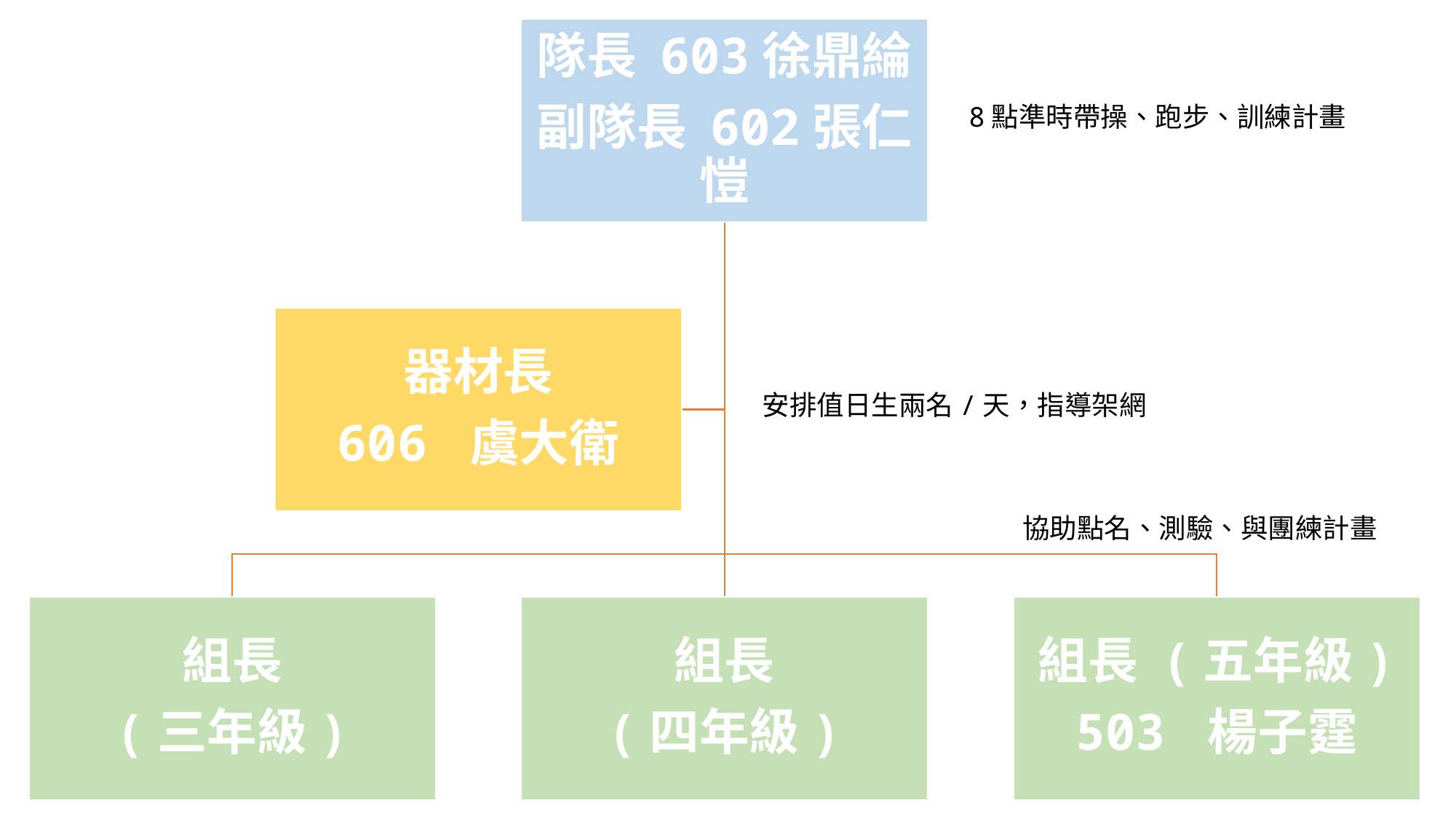

隊長 603徐鼎綸
副隊長 602張仁愷
組長
(三年級)
組長
(四年級)
組長 (五年級)
503 楊子霆
器材長
606 虞大衛
8點準時帶操、跑步、訓練計畫
安排值日生兩名/天，指導架網
協助點名、測驗、與團練計畫
18